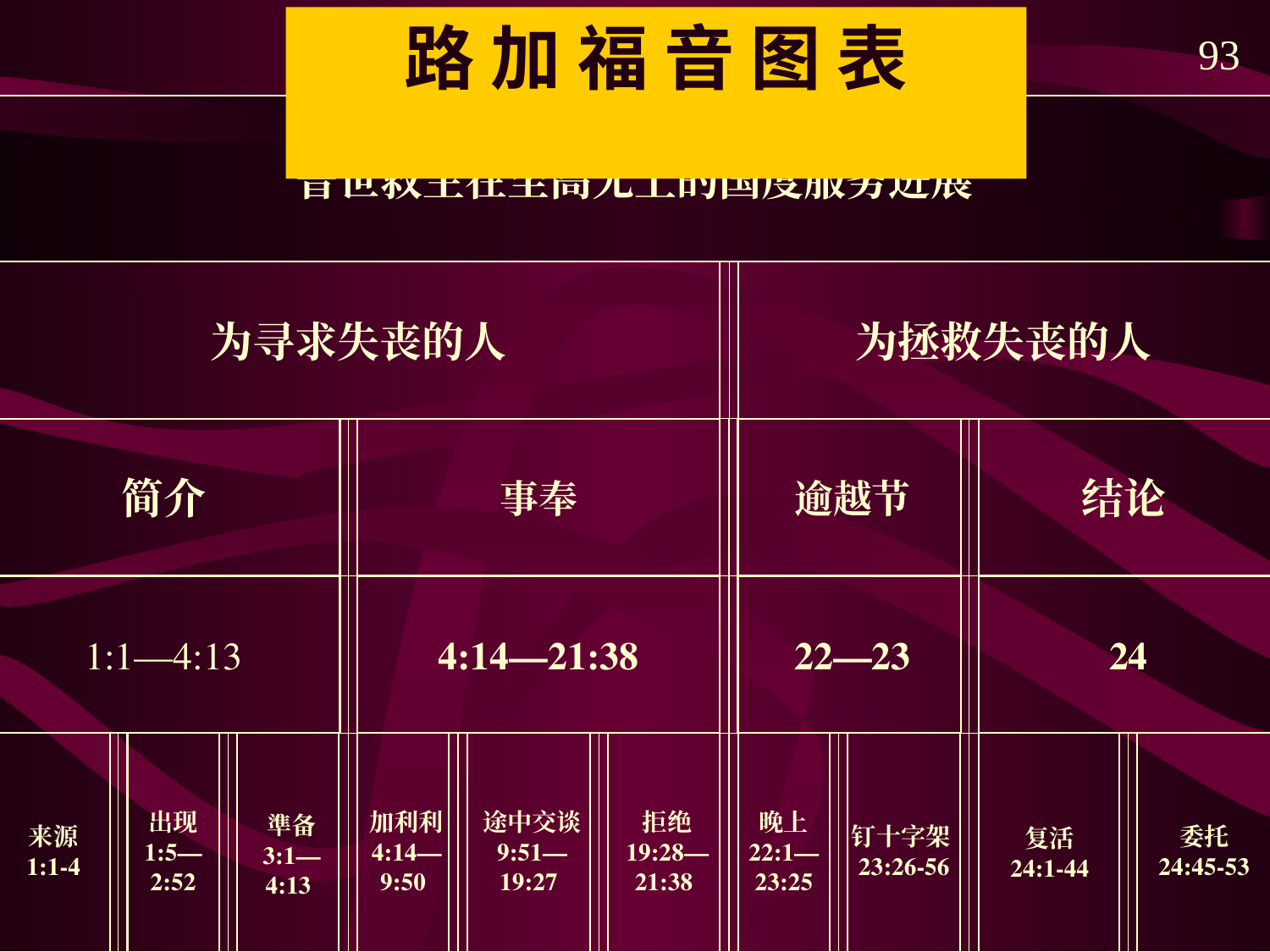

路 加 福 音 图 表
93

普世救主在至高无上的国度服务进展

为寻求失丧的人

为拯救失丧的人

简介

事奉

逾越节

结论

1:1—4:13

4:14—21:38

22—23

24

来源
1:1-4

出现
1:5—
2:52

準备
3:1—
4:13

加利利
4:14—
9:50

途中交谈
9:51—
19:27

拒绝
19:28—
21:38

晚上
22:1—
23:25

钉十字架23:26-56

复活
24:1-44

委托
24:45-53